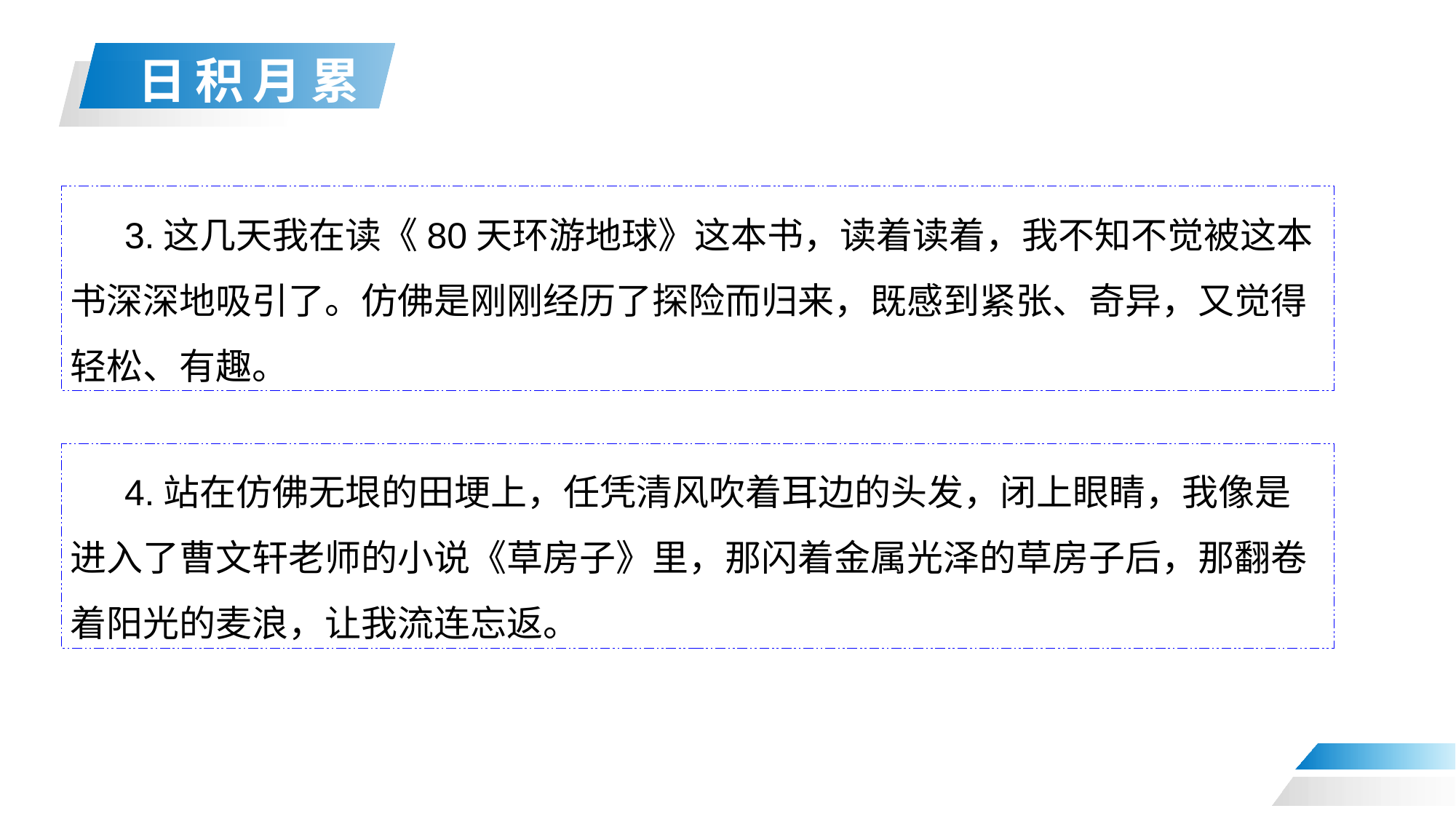

3.这几天我在读《80天环游地球》这本书，读着读着，我不知不觉被这本书深深地吸引了。仿佛是刚刚经历了探险而归来，既感到紧张、奇异，又觉得轻松、有趣。
4.站在仿佛无垠的田埂上，任凭清风吹着耳边的头发，闭上眼睛，我像是进入了曹文轩老师的小说《草房子》里，那闪着金属光泽的草房子后，那翻卷着阳光的麦浪，让我流连忘返。